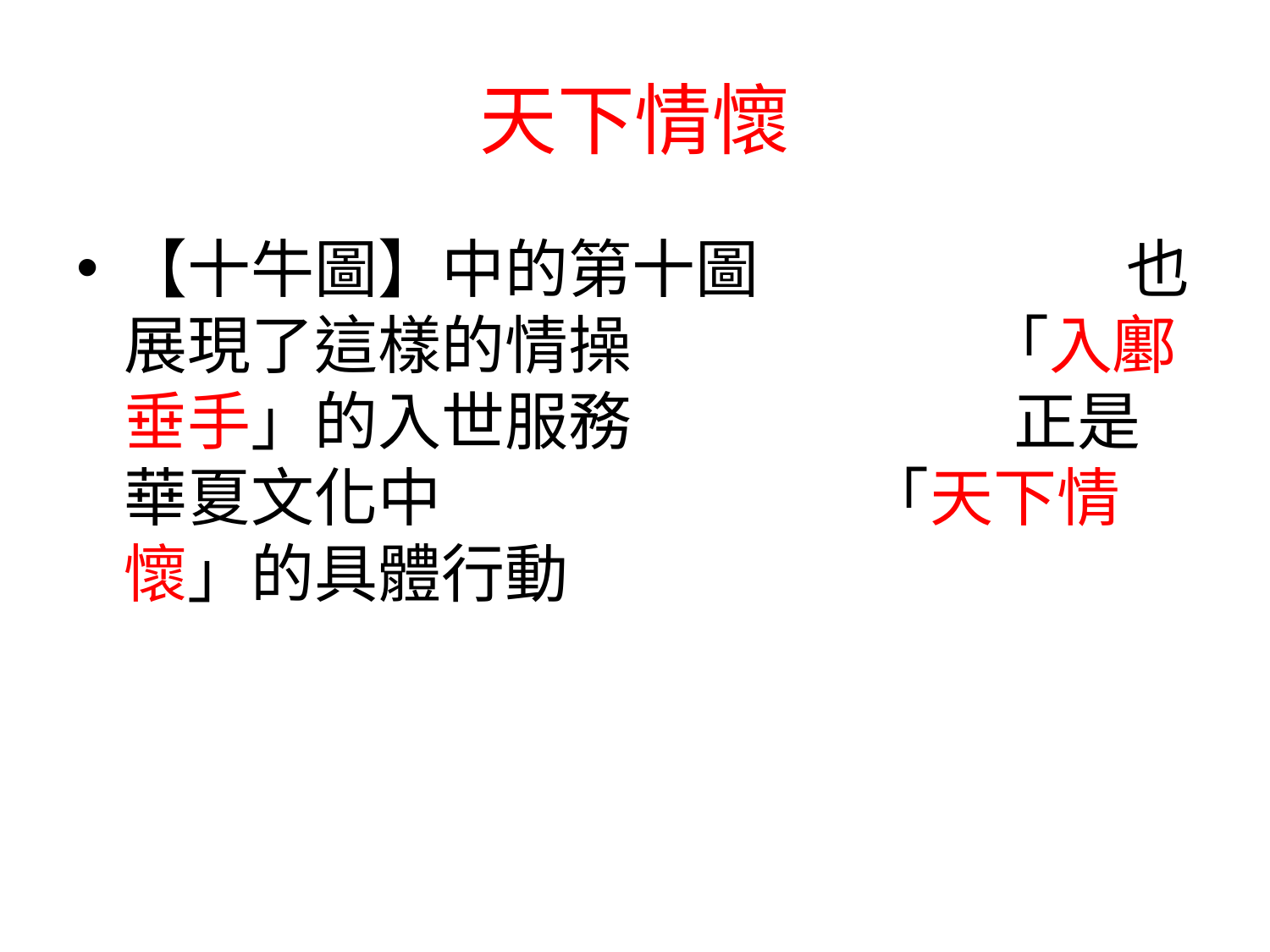

# 天下情懷
【十牛圖】中的第十圖                          也展現了這樣的情操                         「入鄽垂手」的入世服務                           正是華夏文化中                              「天下情懷」的具體行動